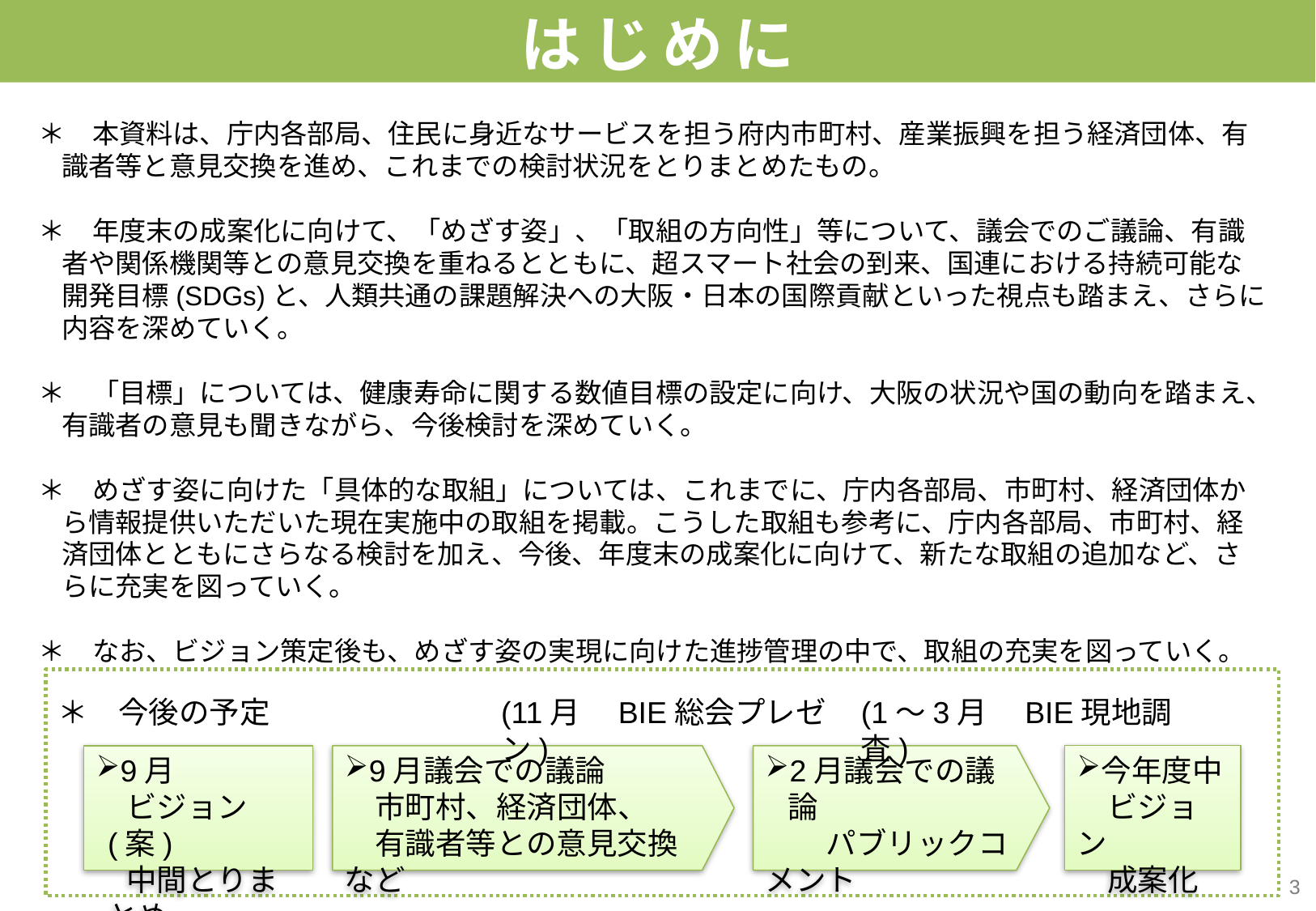

# はじめに
＊　本資料は、庁内各部局、住民に身近なサービスを担う府内市町村、産業振興を担う経済団体、有識者等と意見交換を進め、これまでの検討状況をとりまとめたもの。

＊　年度末の成案化に向けて、「めざす姿」、「取組の方向性」等について、議会でのご議論、有識者や関係機関等との意見交換を重ねるとともに、超スマート社会の到来、国連における持続可能な開発目標(SDGs)と、人類共通の課題解決への大阪・日本の国際貢献といった視点も踏まえ、さらに内容を深めていく。

＊　「目標」については、健康寿命に関する数値目標の設定に向け、大阪の状況や国の動向を踏まえ、有識者の意見も聞きながら、今後検討を深めていく。

＊　めざす姿に向けた「具体的な取組」については、これまでに、庁内各部局、市町村、経済団体から情報提供いただいた現在実施中の取組を掲載。こうした取組も参考に、庁内各部局、市町村、経済団体とともにさらなる検討を加え、今後、年度末の成案化に向けて、新たな取組の追加など、さらに充実を図っていく。

＊　なお、ビジョン策定後も、めざす姿の実現に向けた進捗管理の中で、取組の充実を図っていく。
＊　今後の予定

(11月　BIE総会プレゼン)
(1～3月　BIE現地調査)
今年度中
　ビジョン
　成案化
9月
　ビジョン(案)
　中間とりまとめ
9月議会での議論
　市町村、経済団体、
　有識者等との意見交換など
2月議会での議論
　　パブリックコメント
3